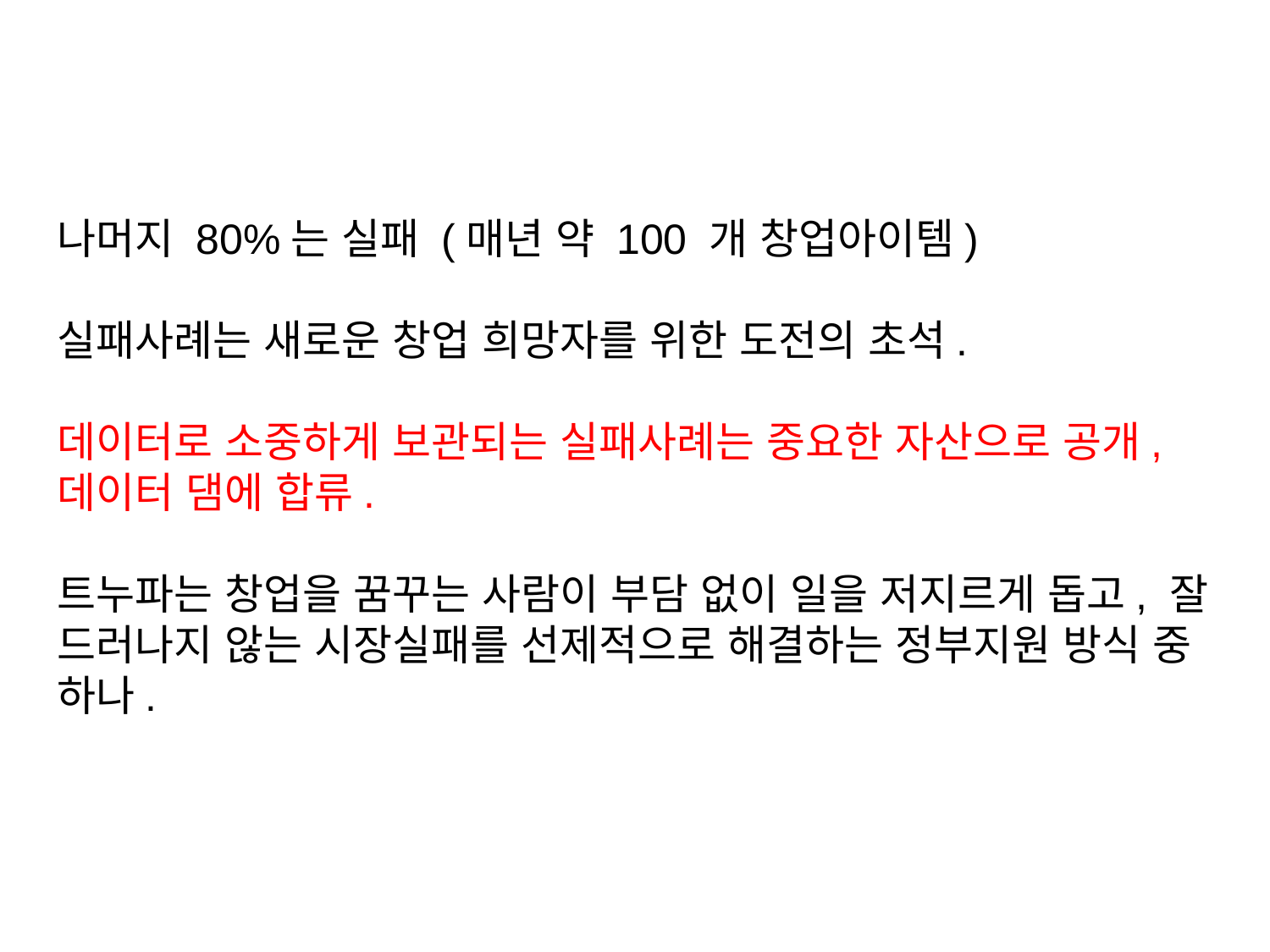

나머지 80%는 실패 (매년 약 100 개 창업아이템)

실패사례는 새로운 창업 희망자를 위한 도전의 초석.

데이터로 소중하게 보관되는 실패사례는 중요한 자산으로 공개,
데이터 댐에 합류.

트누파는 창업을 꿈꾸는 사람이 부담 없이 일을 저지르게 돕고, 잘 드러나지 않는 시장실패를 선제적으로 해결하는 정부지원 방식 중 하나.